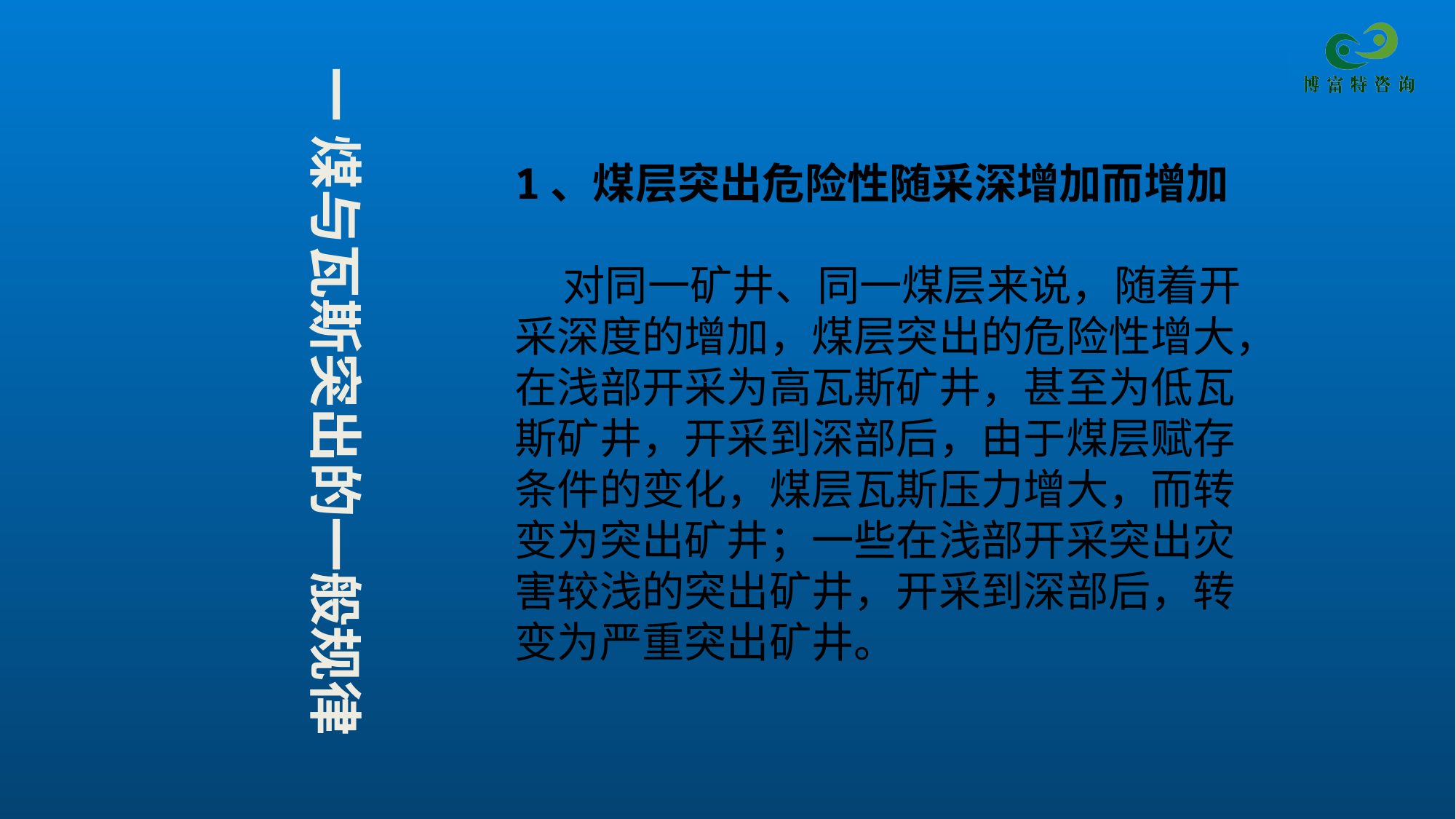

一 煤与瓦斯突出的一般规律
1、煤层突出危险性随采深增加而增加

    对同一矿井、同一煤层来说，随着开采深度的增加，煤层突出的危险性增大，在浅部开采为高瓦斯矿井，甚至为低瓦斯矿井，开采到深部后，由于煤层赋存条件的变化，煤层瓦斯压力增大，而转变为突出矿井；一些在浅部开采突出灾害较浅的突出矿井，开采到深部后，转变为严重突出矿井。